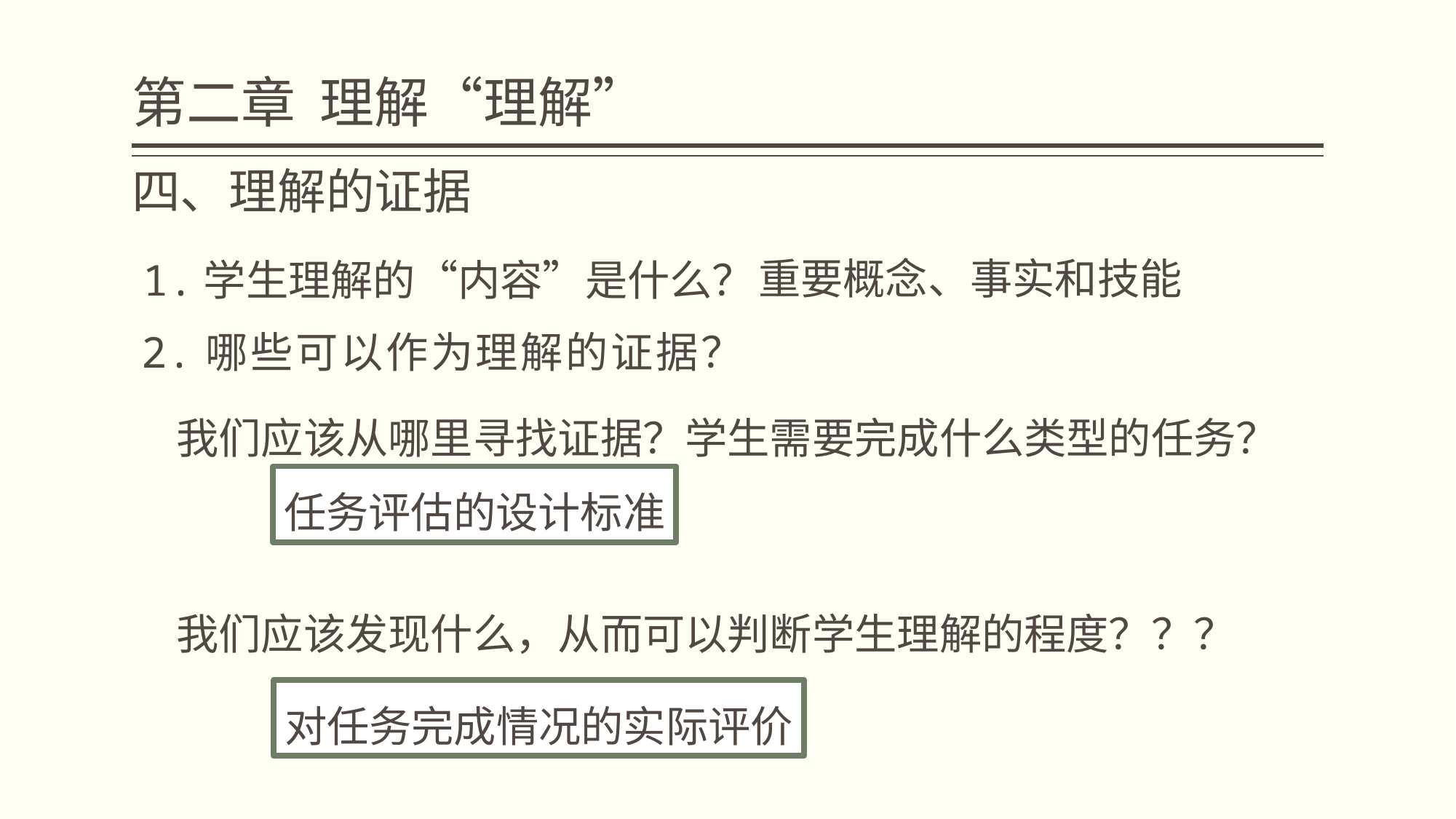

# 第二章  理解“理解”
四、理解的证据
重要概念、事实和技能
1.学生理解的“内容”是什么？
2.哪些可以作为理解的证据？
我们应该从哪里寻找证据？学生需要完成什么类型的任务？

我们应该发现什么，从而可以判断学生理解的程度？？？
任务评估的设计标准
对任务完成情况的实际评价